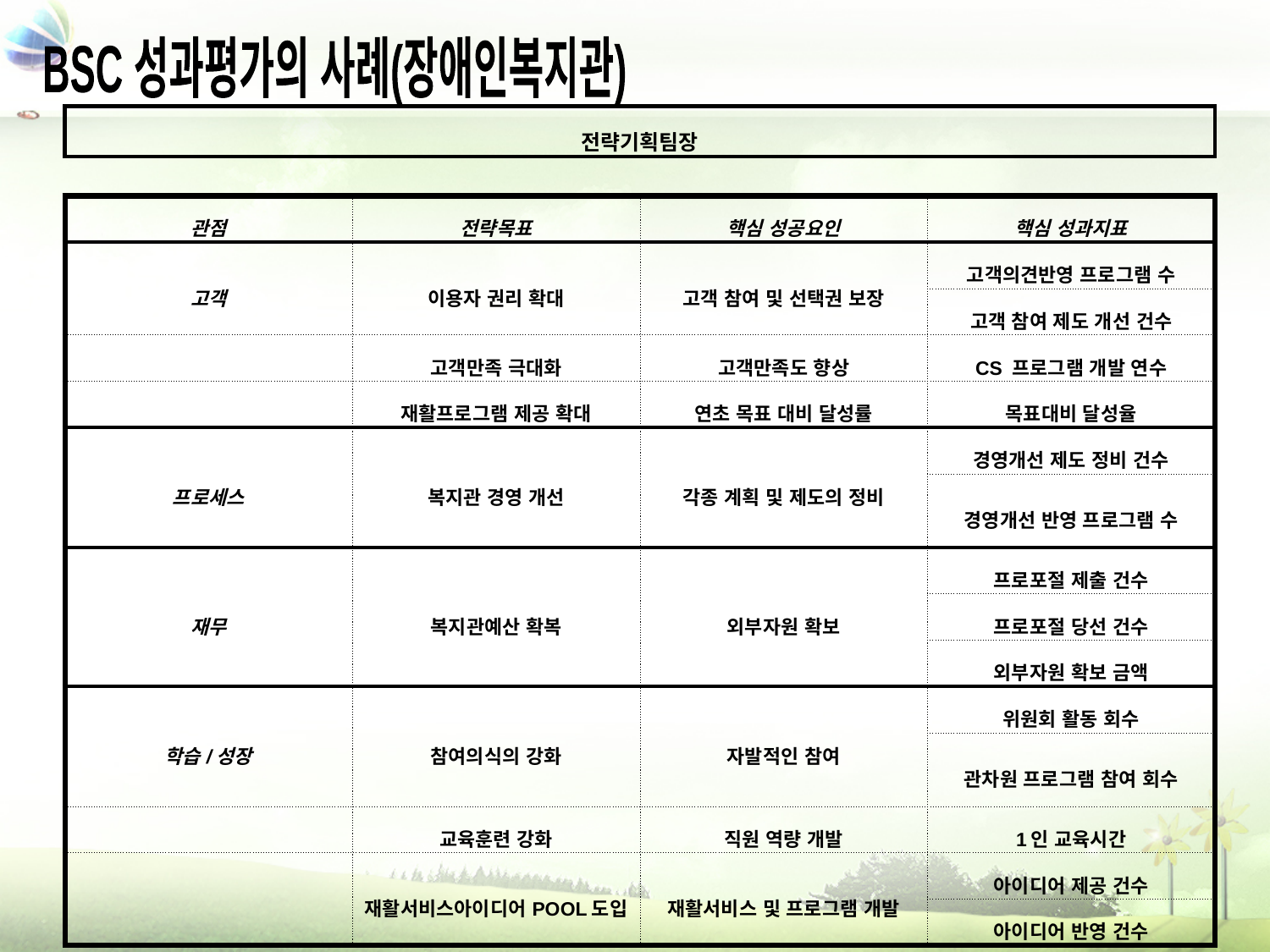

BSC 성과평가의 사례(장애인복지관)
| 전략기획팀장 |  |  |  |
| --- | --- | --- | --- |
|  |  |  |  |
| 관점 | 전략목표 | 핵심 성공요인 | 핵심 성과지표 |
| 고객 | 이용자 권리 확대 | 고객 참여 및 선택권 보장 | 고객의견반영 프로그램 수 |
|  |  |  | 고객 참여 제도 개선 건수 |
|  | 고객만족 극대화 | 고객만족도 향상 | CS 프로그램 개발 연수 |
|  | 재활프로그램 제공 확대 | 연초 목표 대비 달성률 | 목표대비 달성율 |
| 프로세스 | 복지관 경영 개선 | 각종 계획 및 제도의 정비 | 경영개선 제도 정비 건수 |
|  |  |  | 경영개선 반영 프로그램 수 |
| 재무 | 복지관예산 확복 | 외부자원 확보 | 프로포절 제출 건수 |
|  |  |  | 프로포절 당선 건수 |
|  |  |  | 외부자원 확보 금액 |
| 학습/성장 | 참여의식의 강화 | 자발적인 참여 | 위원회 활동 회수 |
|  |  |  | 관차원 프로그램 참여 회수 |
|  | 교육훈련 강화 | 직원 역량 개발 | 1인 교육시간 |
|  | 재활서비스아이디어POOL도입 | 재활서비스 및 프로그램 개발 | 아이디어 제공 건수 |
|  |  |  | 아이디어 반영 건수 |